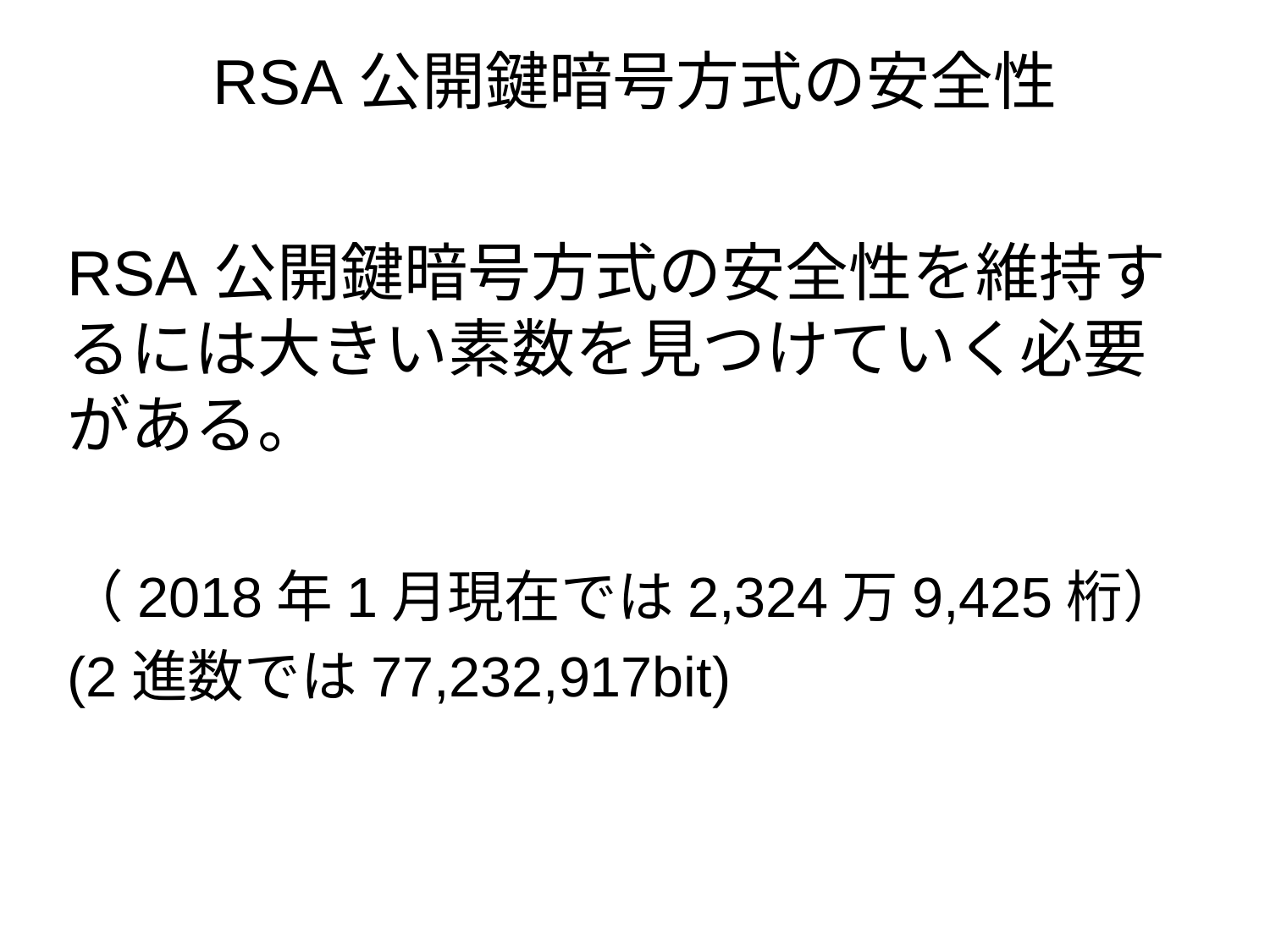

# RSA公開鍵暗号方式の安全性
RSA公開鍵暗号方式の安全性を維持するには大きい素数を見つけていく必要がある。

（2018年1月現在では2,324万9,425桁）
(2進数では77,232,917bit)